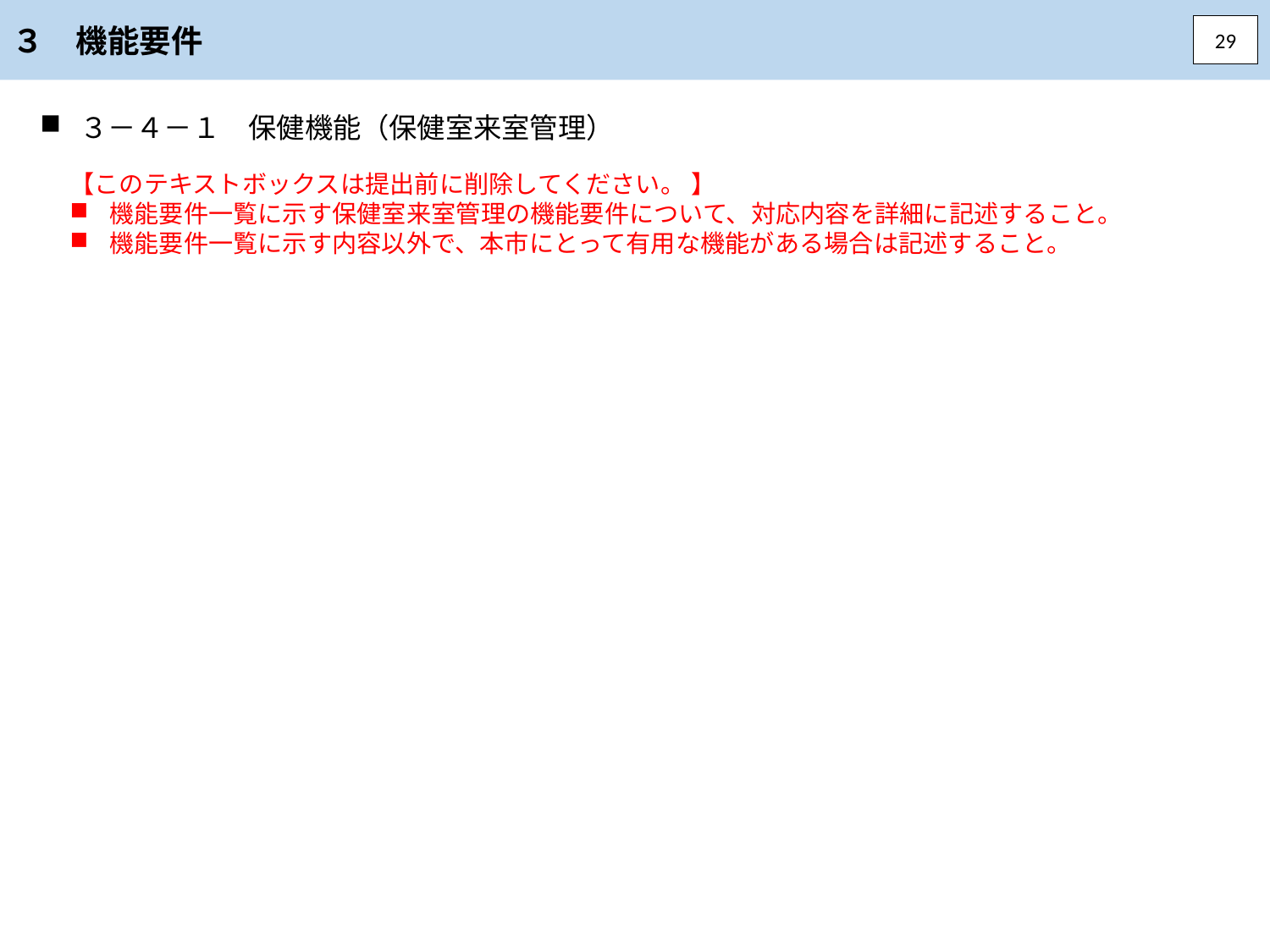

３　機能要件
29
３－４－１　保健機能（保健室来室管理）
【このテキストボックスは提出前に削除してください。 】
機能要件一覧に示す保健室来室管理の機能要件について、対応内容を詳細に記述すること。
機能要件一覧に示す内容以外で、本市にとって有用な機能がある場合は記述すること。